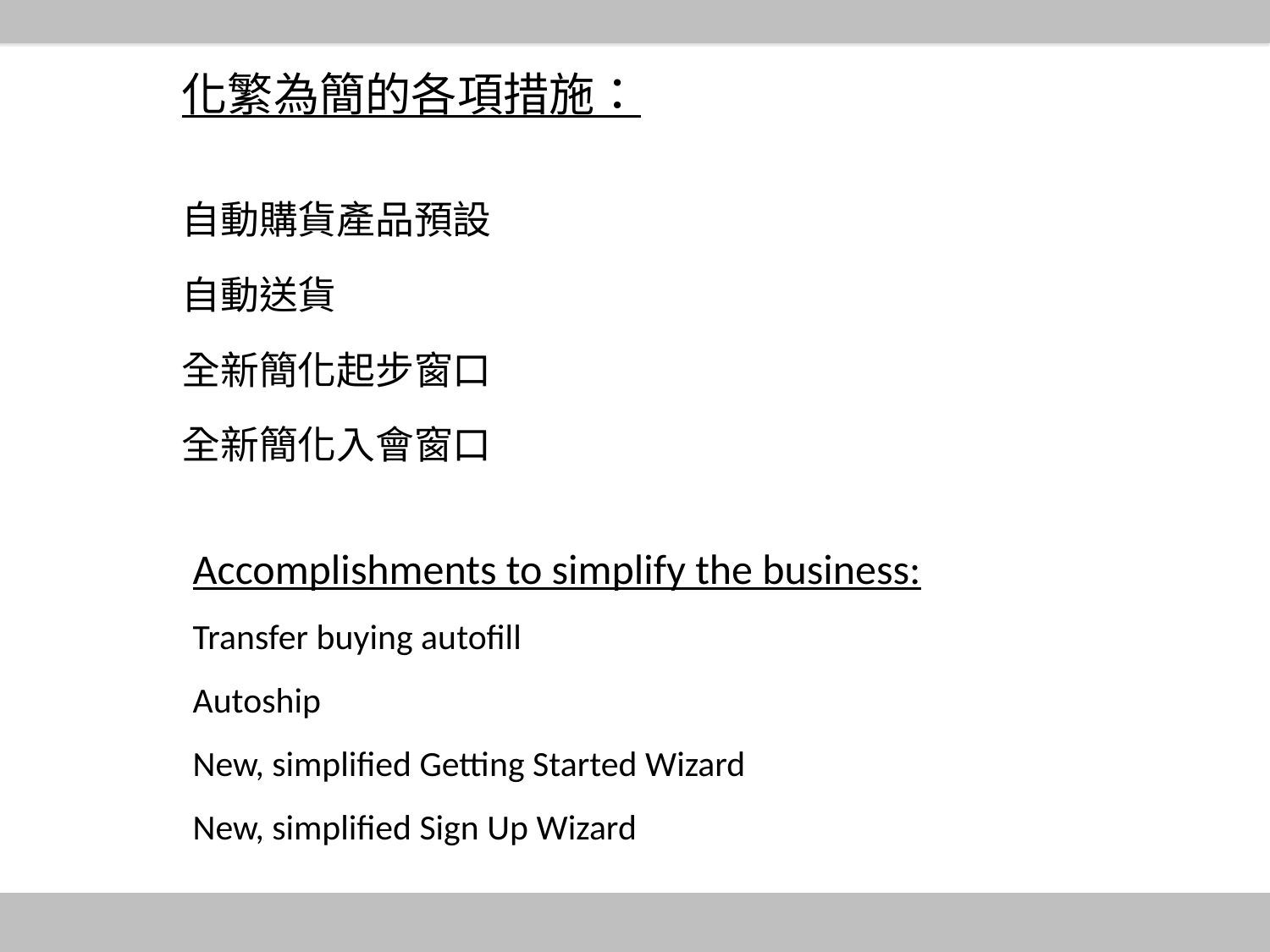

化繁為簡的各項措施：

自動購貨產品預設
自動送貨
全新簡化起步窗口
全新簡化入會窗口
Accomplishments to simplify the business:
Transfer buying autofill
Autoship
New, simplified Getting Started Wizard
New, simplified Sign Up Wizard